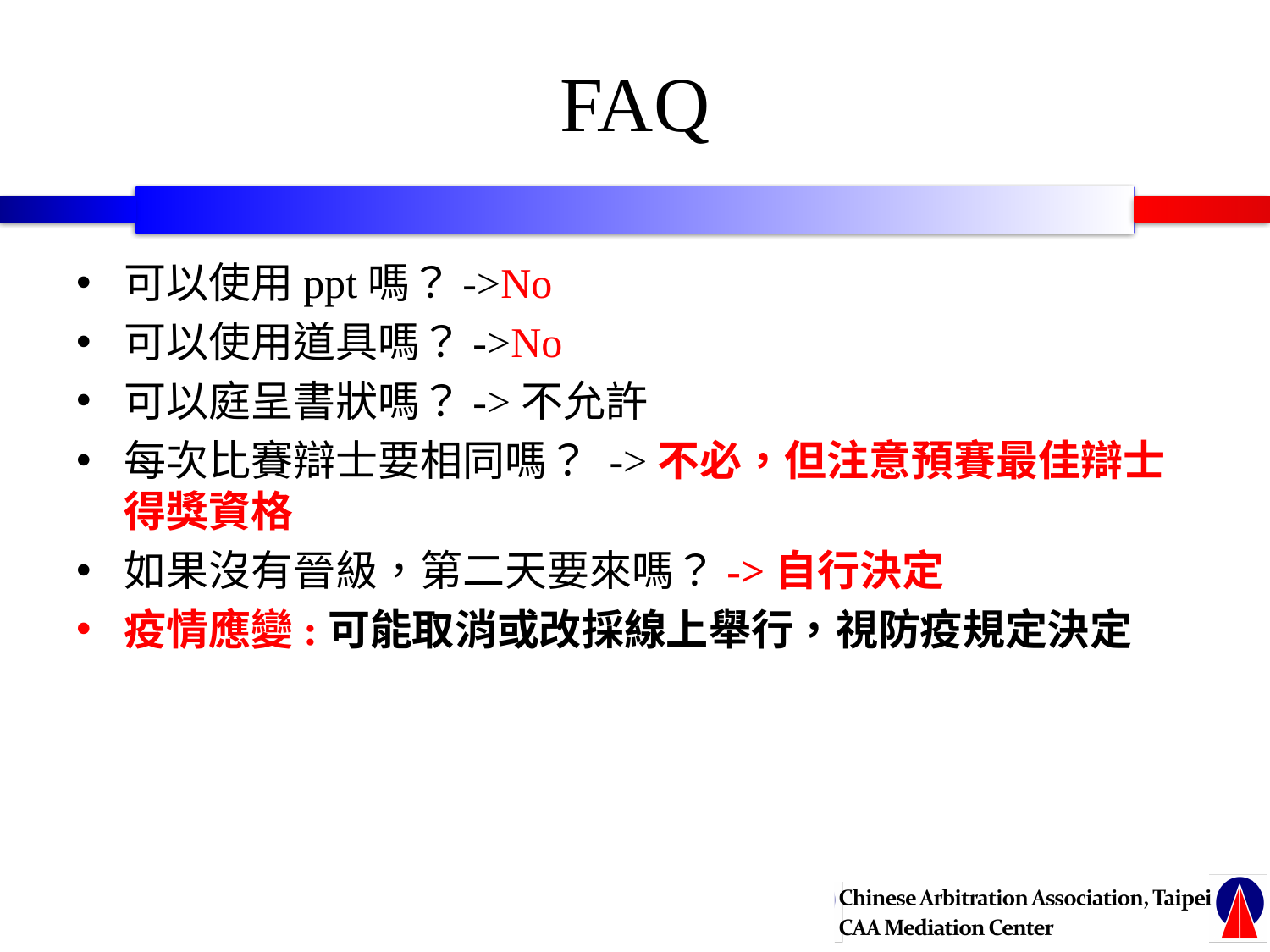

# FAQ
可以使用ppt嗎？->No
可以使用道具嗎？->No
可以庭呈書狀嗎？->不允許
每次比賽辯士要相同嗎？ ->不必，但注意預賽最佳辯士得獎資格
如果沒有晉級，第二天要來嗎？->自行決定
疫情應變:可能取消或改採線上舉行，視防疫規定決定